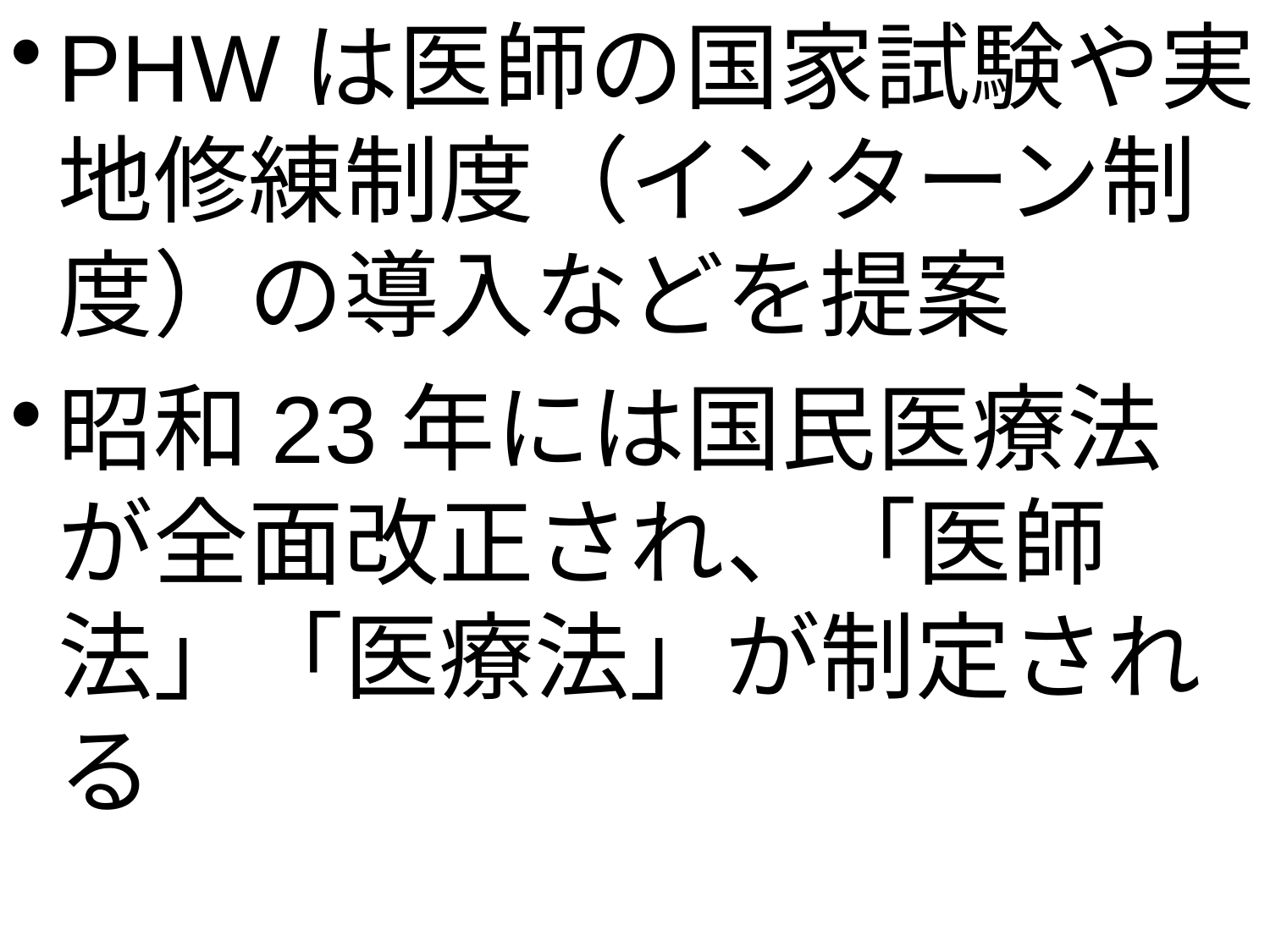

PHWは医師の国家試験や実地修練制度（インターン制度）の導入などを提案
昭和23年には国民医療法が全面改正され、「医師法」「医療法」が制定される
#